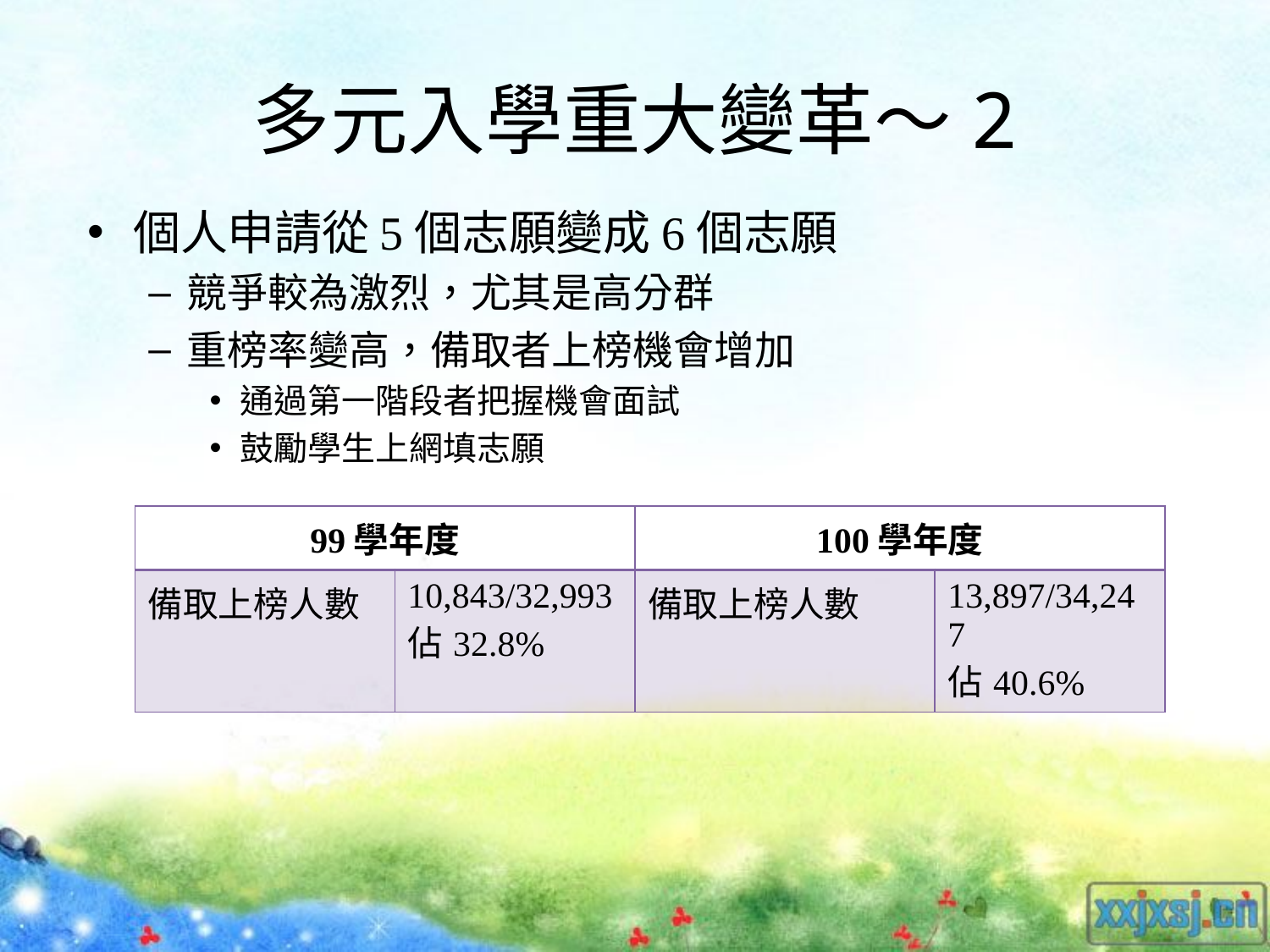

# 多元入學重大變革～2
個人申請從5個志願變成6個志願
競爭較為激烈，尤其是高分群
重榜率變高，備取者上榜機會增加
通過第一階段者把握機會面試
鼓勵學生上網填志願
| 99學年度 |  | 100學年度 |  |
| --- | --- | --- | --- |
| 備取上榜人數 | 10,843/32,993 佔32.8% | 備取上榜人數 | 13,897/34,247 佔40.6% |